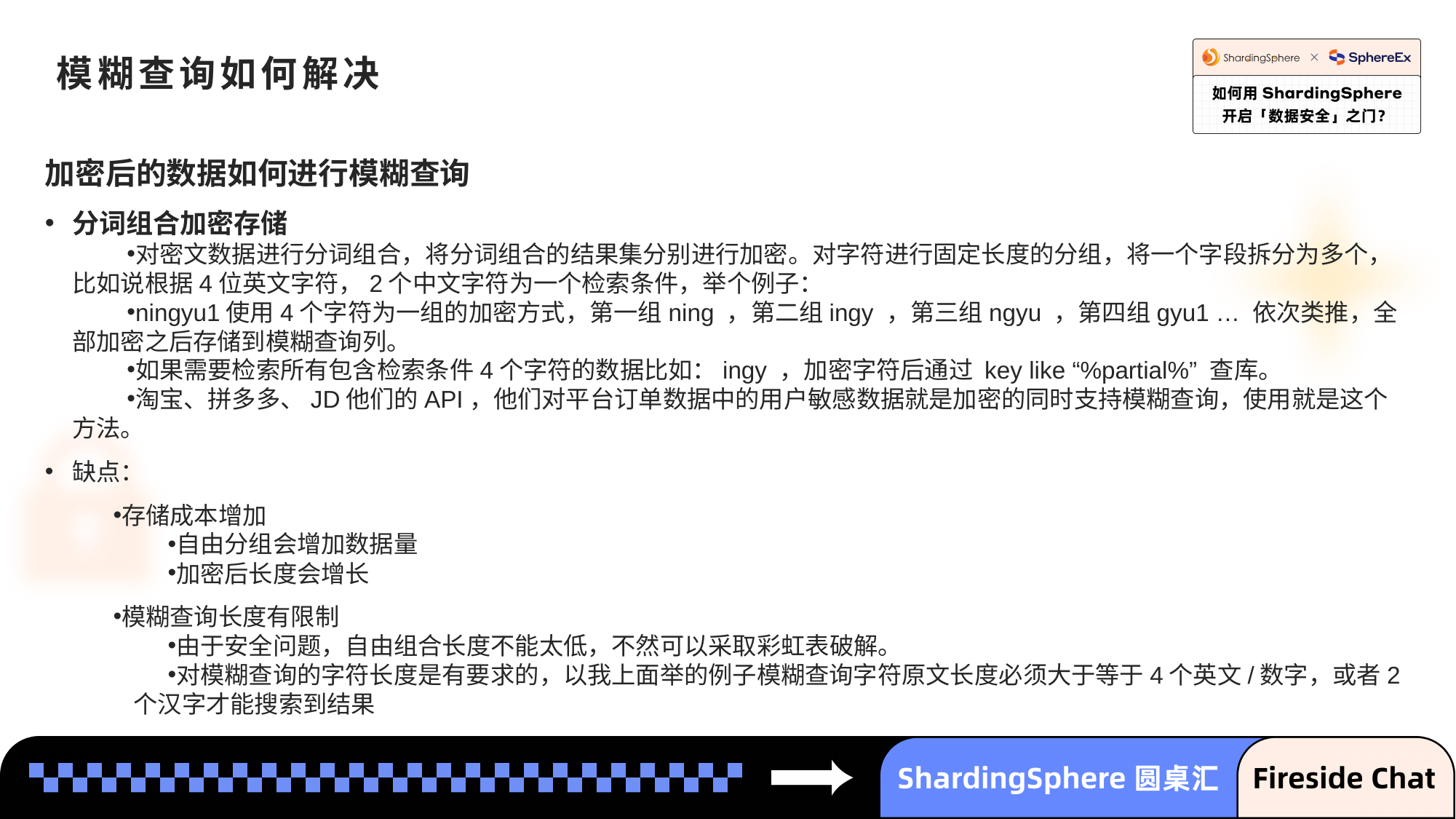

e7d195523061f1c0c2b73831c94a3edc981f60e396d3e182073EE1468018468A7F192AE5E5CD515B6C3125F8AF6E4EE646174E8CF0B46FD19828DCE8CDA3B3A044A74F0E769C5FA8CB87AB6FC303C8BA3785FAC64AF5424764E128FECAE4CC727650C04623638EBB0E38E204334561D5C6A1F0CAD760F6FBB7D9E209A4CCD06739B0CBDF42479AA5F56606813F7B2771
模糊查询如何解决
加密后的数据如何进行模糊查询
分词组合加密存储
对密文数据进行分词组合，将分词组合的结果集分别进行加密。对字符进行固定长度的分组，将一个字段拆分为多个，比如说根据4位英文字符，2个中文字符为一个检索条件，举个例子：
ningyu1使用4个字符为一组的加密方式，第一组ning ，第二组ingy ，第三组ngyu ，第四组gyu1 … 依次类推，全部加密之后存储到模糊查询列。
如果需要检索所有包含检索条件4个字符的数据比如：ingy ，加密字符后通过 key like “%partial%” 查库。
淘宝、拼多多、JD他们的API，他们对平台订单数据中的用户敏感数据就是加密的同时支持模糊查询，使用就是这个方法。
缺点：
存储成本增加
自由分组会增加数据量
加密后长度会增长
模糊查询长度有限制
由于安全问题，自由组合长度不能太低，不然可以采取彩虹表破解。
对模糊查询的字符长度是有要求的，以我上面举的例子模糊查询字符原文长度必须大于等于4个英文/数字，或者2个汉字才能搜索到结果